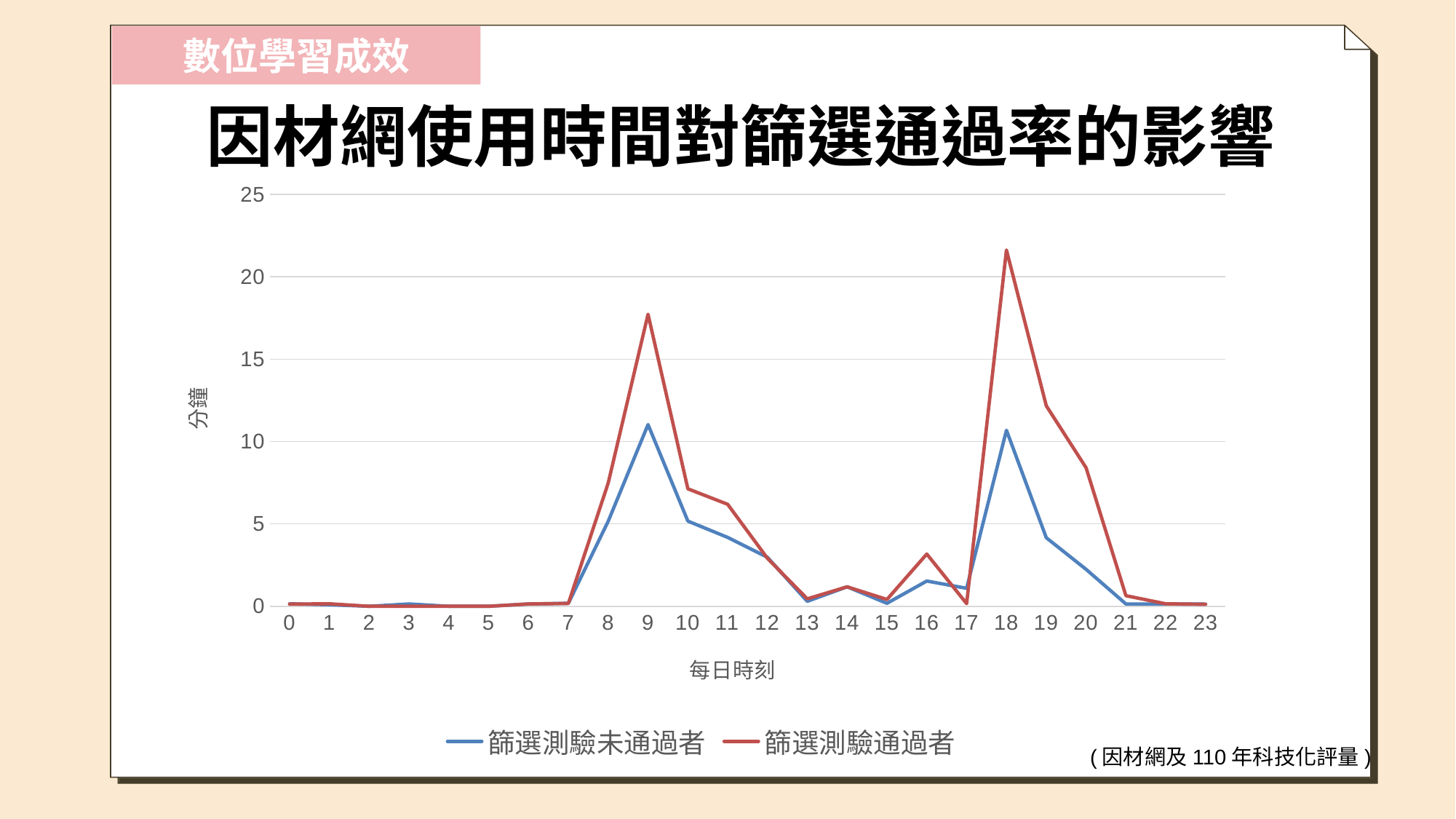

# 因材網使用時間對篩選通過率的影響

數位學習成效

### Chart

| Category | 篩選測驗未通過者 | 篩選測驗通過者 |
|---|---|---|
| 0 | 0.15 | 0.13 |
| 1 | 0.09 | 0.15 |
| 2 | 0.0 | 0.0 |
| 3 | 0.14 | 0.0 |
| 4 | 0.0 | 0.0 |
| 5 | 0.0 | 0.0 |
| 6 | 0.14 | 0.14 |
| 7 | 0.18 | 0.17 |
| 8 | 5.16 | 7.48 |
| 9 | 11.03 | 17.73 |
| 10 | 5.17 | 7.13 |
| 11 | 4.18 | 6.19 |
| 12 | 2.97 | 2.91 |
| 13 | 0.3 | 0.45 |
| 14 | 1.18 | 1.18 |
| 15 | 0.18 | 0.41 |
| 16 | 1.53 | 3.17 |
| 17 | 1.09 | 0.16 |
| 18 | 10.69 | 21.63 |
| 19 | 4.16 | 12.17 |
| 20 | 2.24 | 8.41 |
| 21 | 0.14 | 0.64 |
| 22 | 0.14 | 0.15 |
| 23 | 0.13 | 0.12 |
(因材網及110年科技化評量)